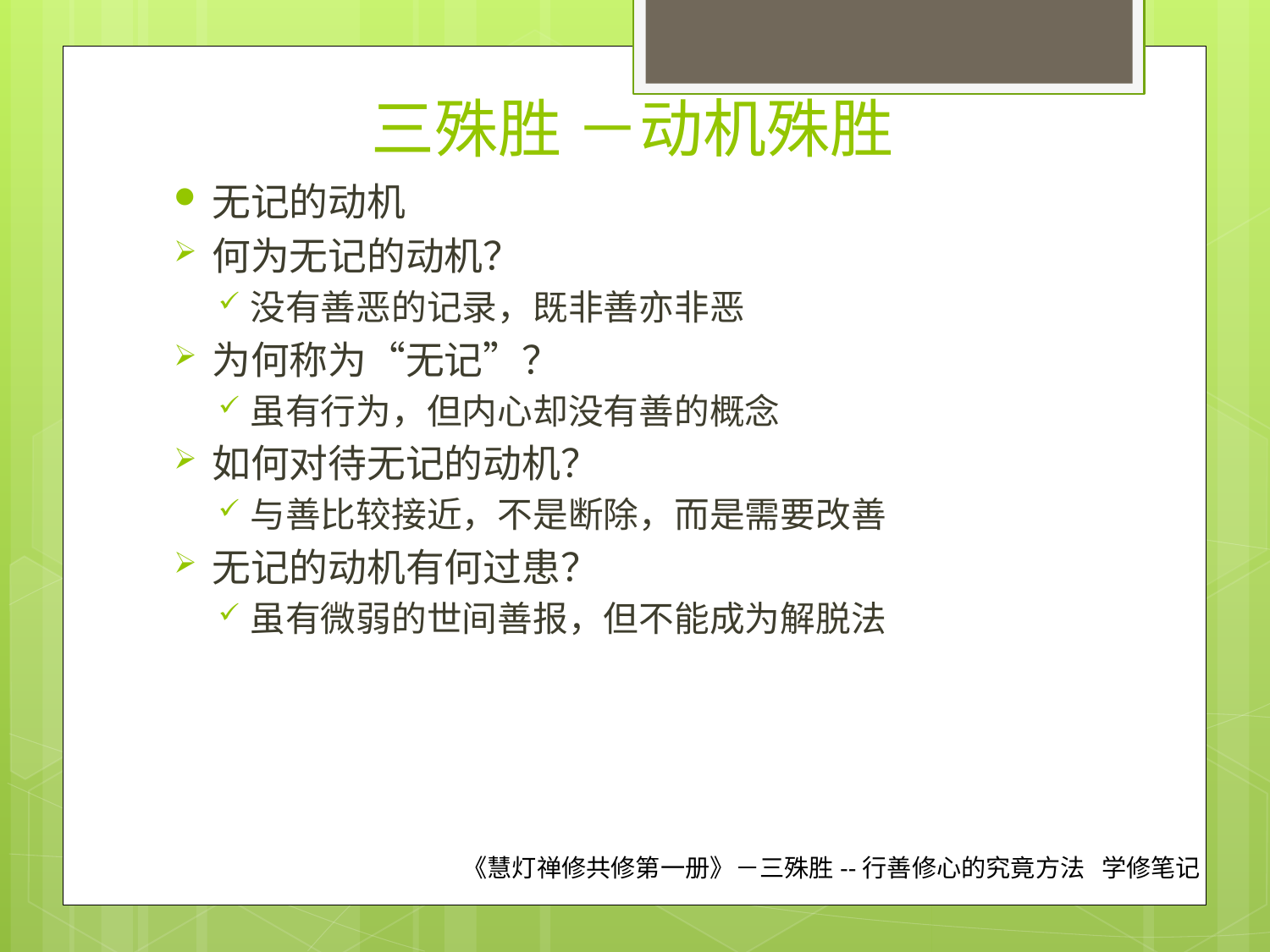

# 三殊胜 －动机殊胜
无记的动机
何为无记的动机？
没有善恶的记录，既非善亦非恶
为何称为“无记”？
虽有行为，但内心却没有善的概念
如何对待无记的动机？
与善比较接近，不是断除，而是需要改善
无记的动机有何过患？
虽有微弱的世间善报，但不能成为解脱法

《慧灯禅修共修第一册》－三殊胜--行善修心的究竟方法   学修笔记